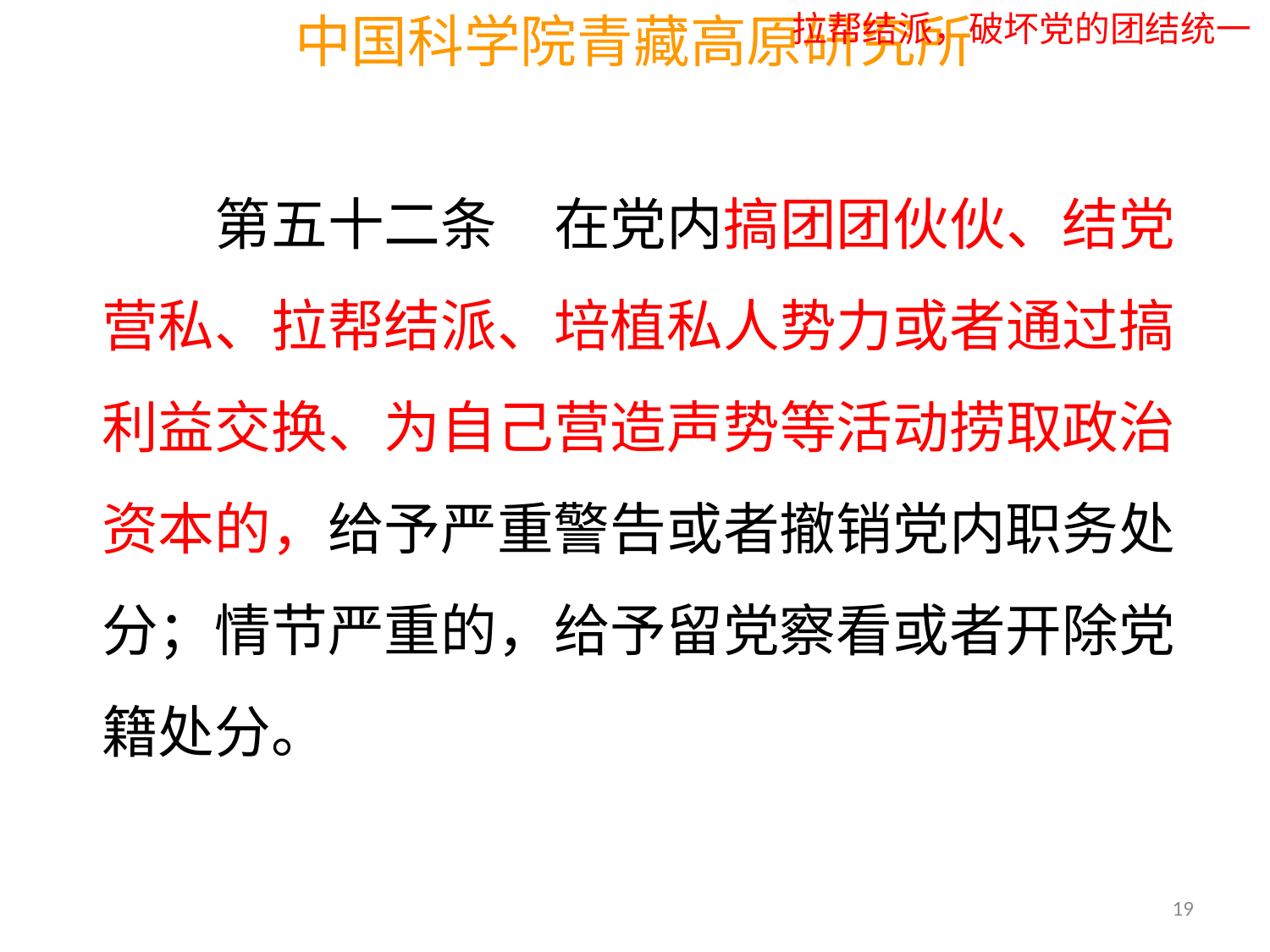

拉帮结派，破坏党的团结统一
　　第五十二条　在党内搞团团伙伙、结党营私、拉帮结派、培植私人势力或者通过搞利益交换、为自己营造声势等活动捞取政治资本的，给予严重警告或者撤销党内职务处分；情节严重的，给予留党察看或者开除党籍处分。
19